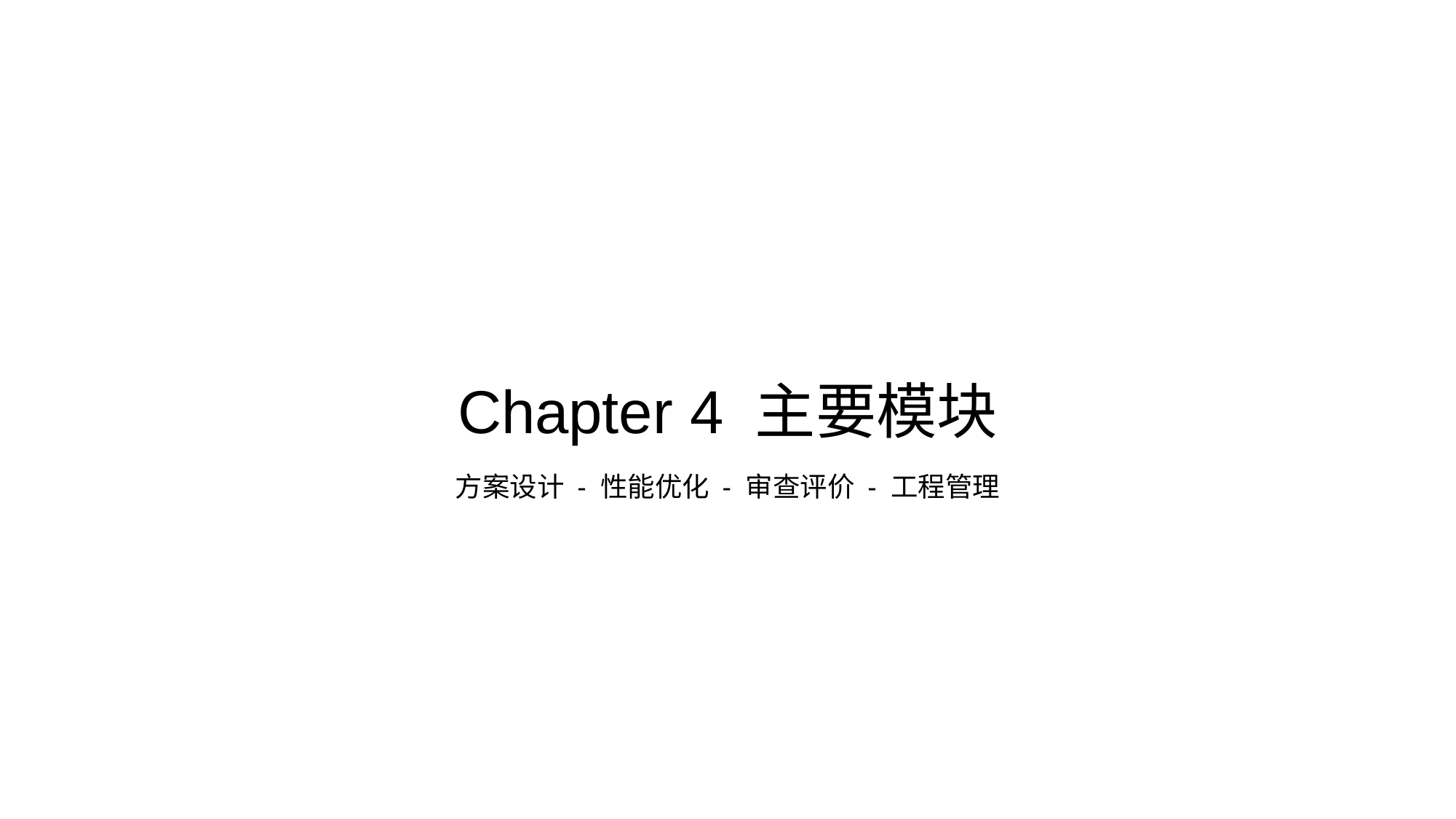

Chapter 4 主要模块
方案设计 - 性能优化 - 审查评价 - 工程管理